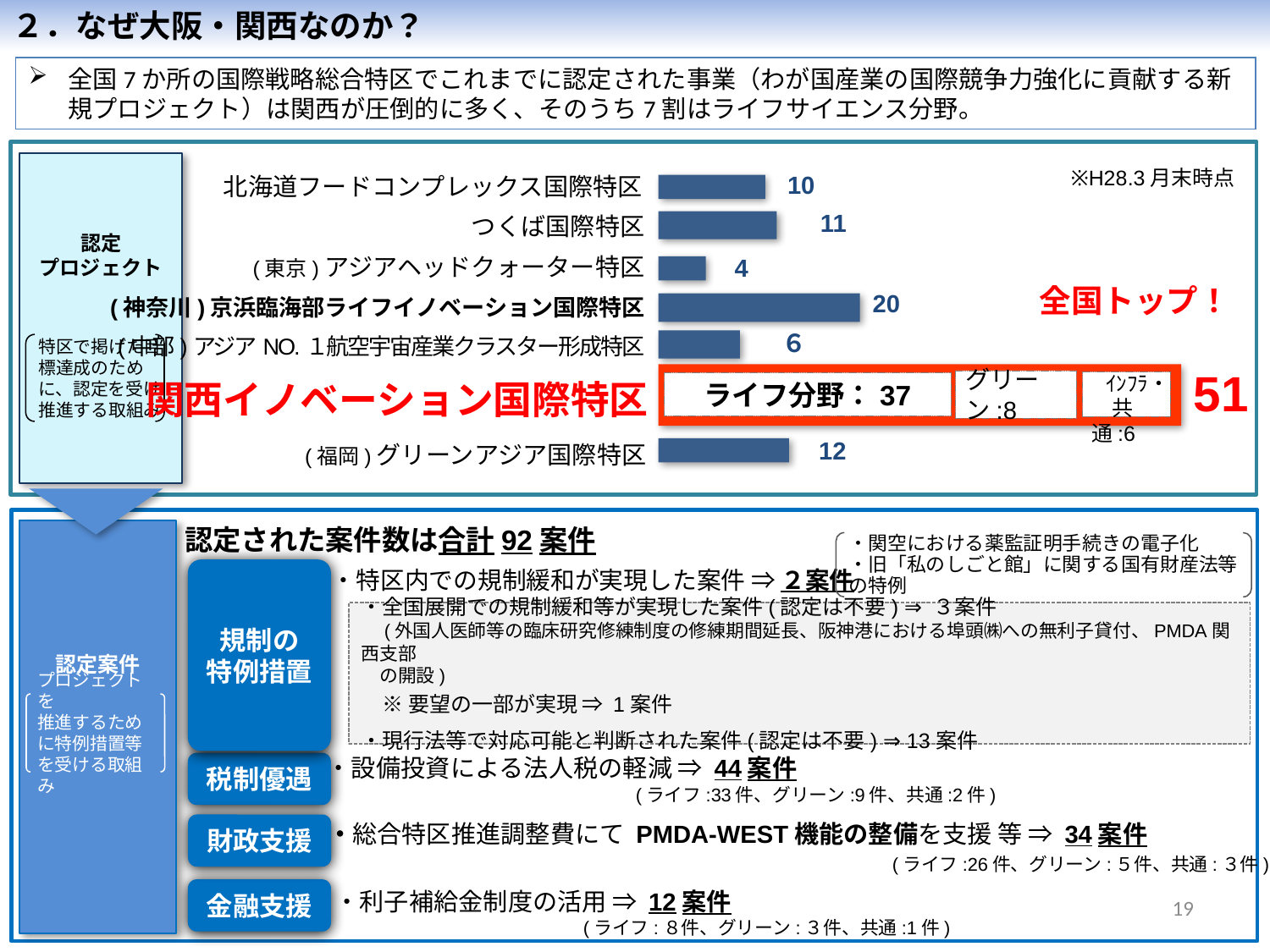

２．なぜ大阪・関西なのか？
全国7か所の国際戦略総合特区でこれまでに認定された事業（わが国産業の国際競争力強化に貢献する新規プロジェクト）は関西が圧倒的に多く、そのうち7割はライフサイエンス分野。

認定
プロジェクト

※H28.3月末時点
北海道フードコンプレックス国際特区
つくば国際特区
(東京)アジアヘッドクォーター特区
(神奈川)京浜臨海部ライフイノベーション国際特区
(中部)アジアNO.１航空宇宙産業クラスター形成特区
関西イノベーション国際特区
(福岡)グリーンアジア国際特区
10

11

4

20

６

  ｲﾝﾌﾗ・
　共通:6

51
グリーン:8

ライフ分野：37
12

全国トップ！
特区で掲げた目標達成のために、認定を受け推進する取組み

認定された案件数は合計92案件
認定案件

・関空における薬監証明手続きの電子化
・旧「私のしごと館」に関する国有財産法等の特例
規制の
特例措置
・特区内での規制緩和が実現した案件 ⇒ ２案件
・全国展開での規制緩和等が実現した案件(認定は不要) ⇒ ３案件
　(外国人医師等の臨床研究修練制度の修練期間延長、阪神港における埠頭㈱への無利子貸付、PMDA関西支部
　の開設)
　※ 要望の一部が実現 ⇒ 1案件
・現行法等で対応可能と判断された案件(認定は不要) ⇒ 13案件
プロジェクトを
推進するために特例措置等を受ける取組み
税制優遇
・設備投資による法人税の軽減 ⇒ 44案件
(ライフ:33件、グリーン:9件、共通:2件)
財政支援
・総合特区推進調整費にて PMDA-WEST機能の整備を支援 等 ⇒ 34案件
(ライフ:26件、グリーン:５件、共通:３件)
金融支援
・利子補給金制度の活用 ⇒ 12案件
(ライフ:８件、グリーン:３件、共通:1件)
19